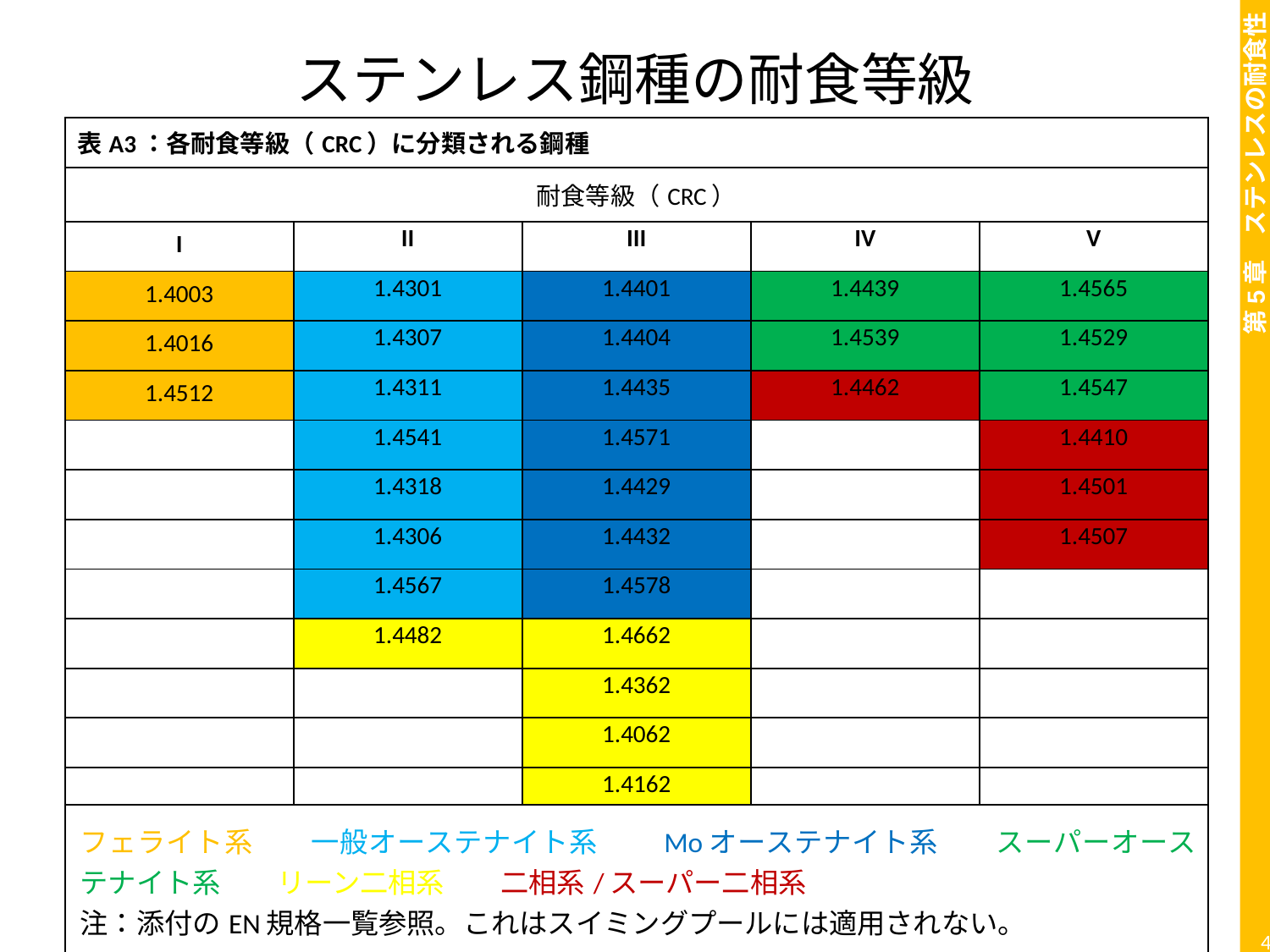

# ステンレス鋼種の耐食等級
| 表A3：各耐食等級（CRC）に分類される鋼種 |  |  |  |  |
| --- | --- | --- | --- | --- |
| 耐食等級（CRC） |  |  |  |  |
| I | II | III | IV | V |
| 1.4003 | 1.4301 | 1.4401 | 1.4439 | 1.4565 |
| 1.4016 | 1.4307 | 1.4404 | 1.4539 | 1.4529 |
| 1.4512 | 1.4311 | 1.4435 | 1.4462 | 1.4547 |
|  | 1.4541 | 1.4571 |  | 1.4410 |
|  | 1.4318 | 1.4429 |  | 1.4501 |
|  | 1.4306 | 1.4432 |  | 1.4507 |
|  | 1.4567 | 1.4578 |  |  |
|  | 1.4482 | 1.4662 |  |  |
|  |  | 1.4362 |  |  |
|  |  | 1.4062 |  |  |
|  |  | 1.4162 |  |  |
| フェライト系　　一般オーステナイト系　　Moオーステナイト系　　スーパーオーステナイト系　　リーン二相系　　二相系/スーパー二相系 注：添付のEN規格一覧参照。これはスイミングプールには適用されない。 |  |  |  |  |
45